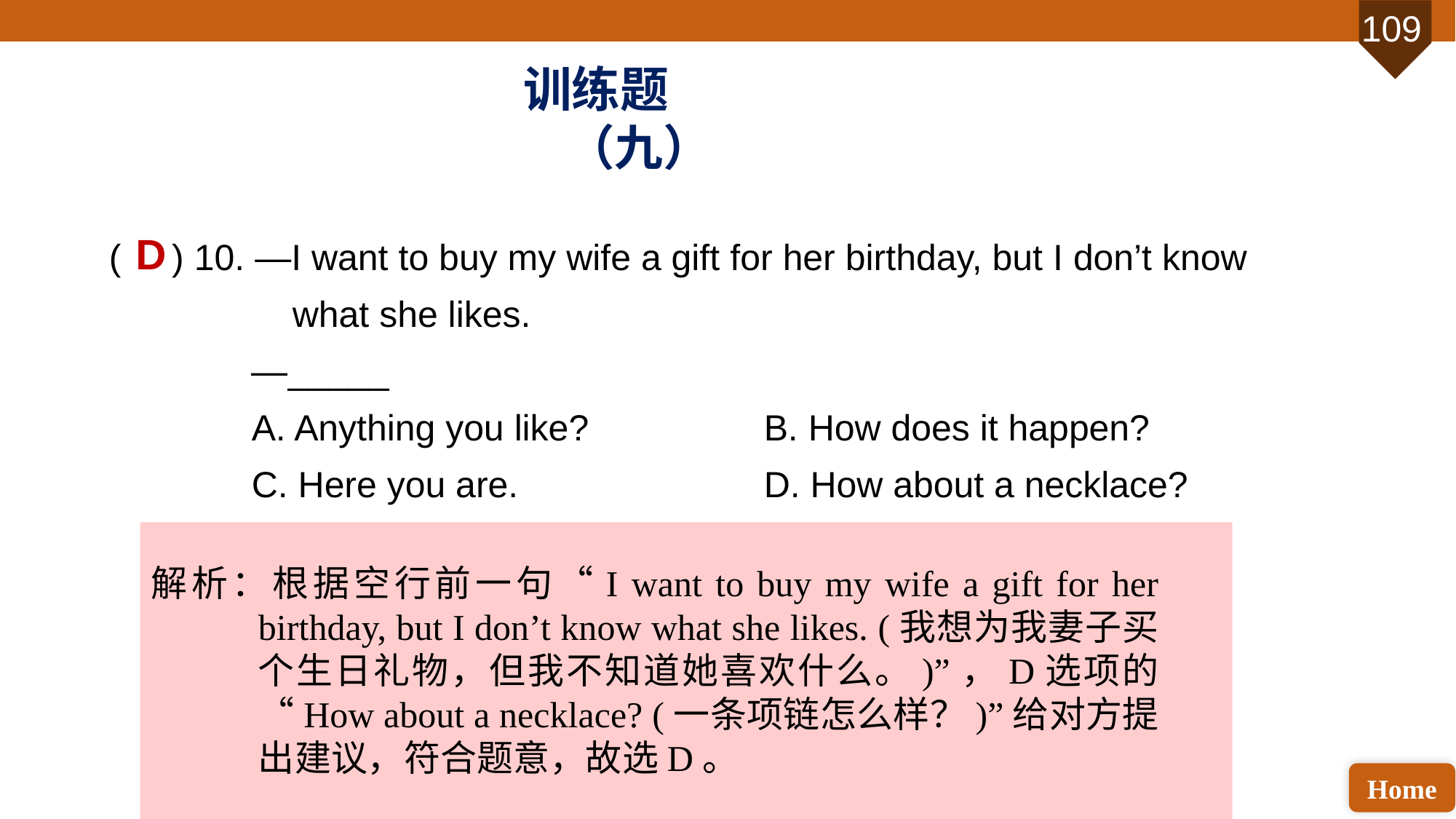

训练题（九）
(     ) 10. —I want to buy my wife a gift for her birthday, but I don’t know
                  what she likes.
              —_____
              A. Anything you like? 		B. How does it happen?
              C. Here you are. 			D. How about a necklace?
D

解析：根据空行前一句“I want to buy my wife a gift for her birthday, but I don’t know what she likes. (我想为我妻子买个生日礼物，但我不知道她喜欢什么。)”，D选项的“How about a necklace? (一条项链怎么样？)”给对方提出建议，符合题意，故选D。